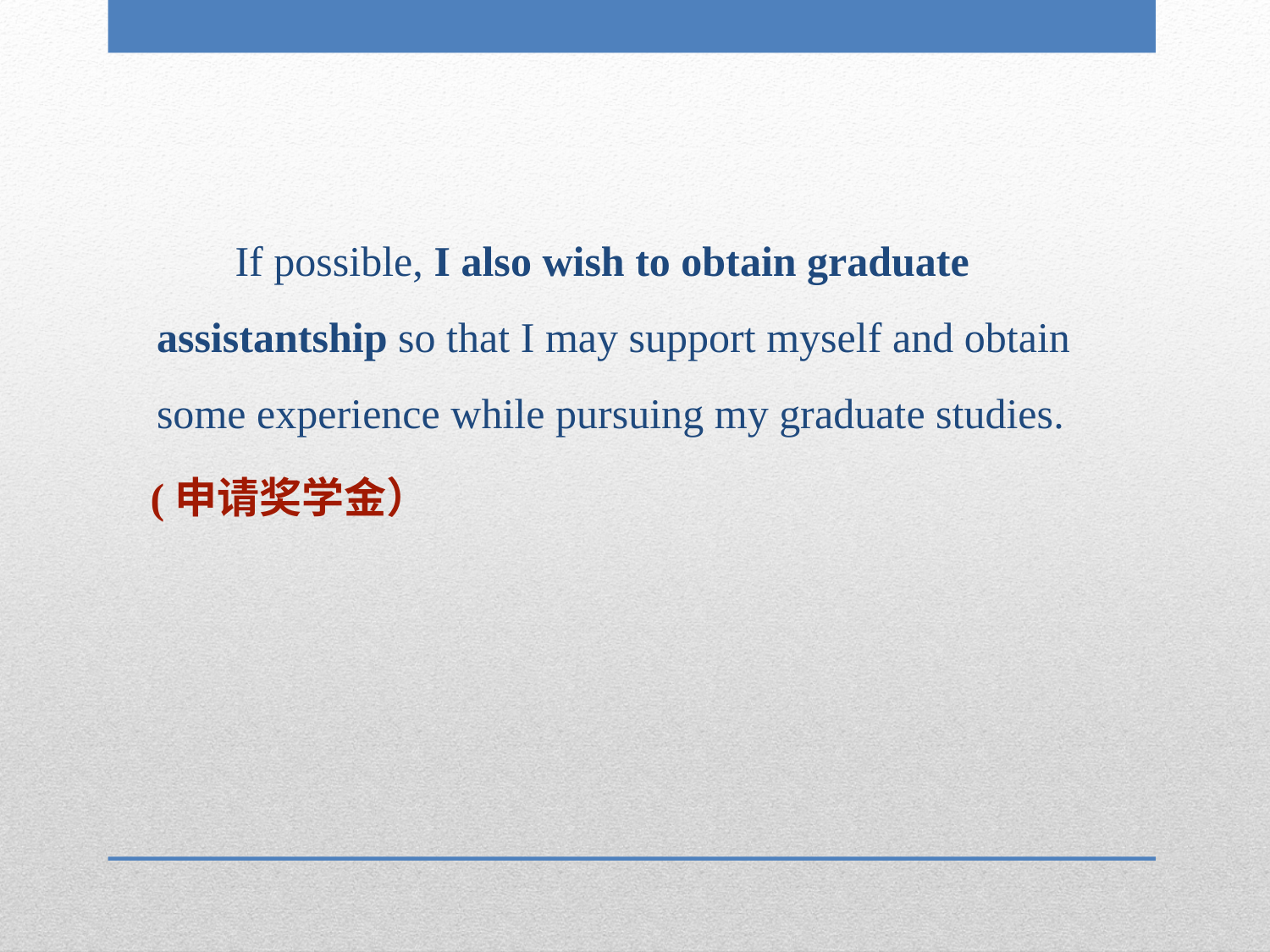

If possible, I also wish to obtain graduate assistantship so that I may support myself and obtain some experience while pursuing my graduate studies.
   (申请奖学金）